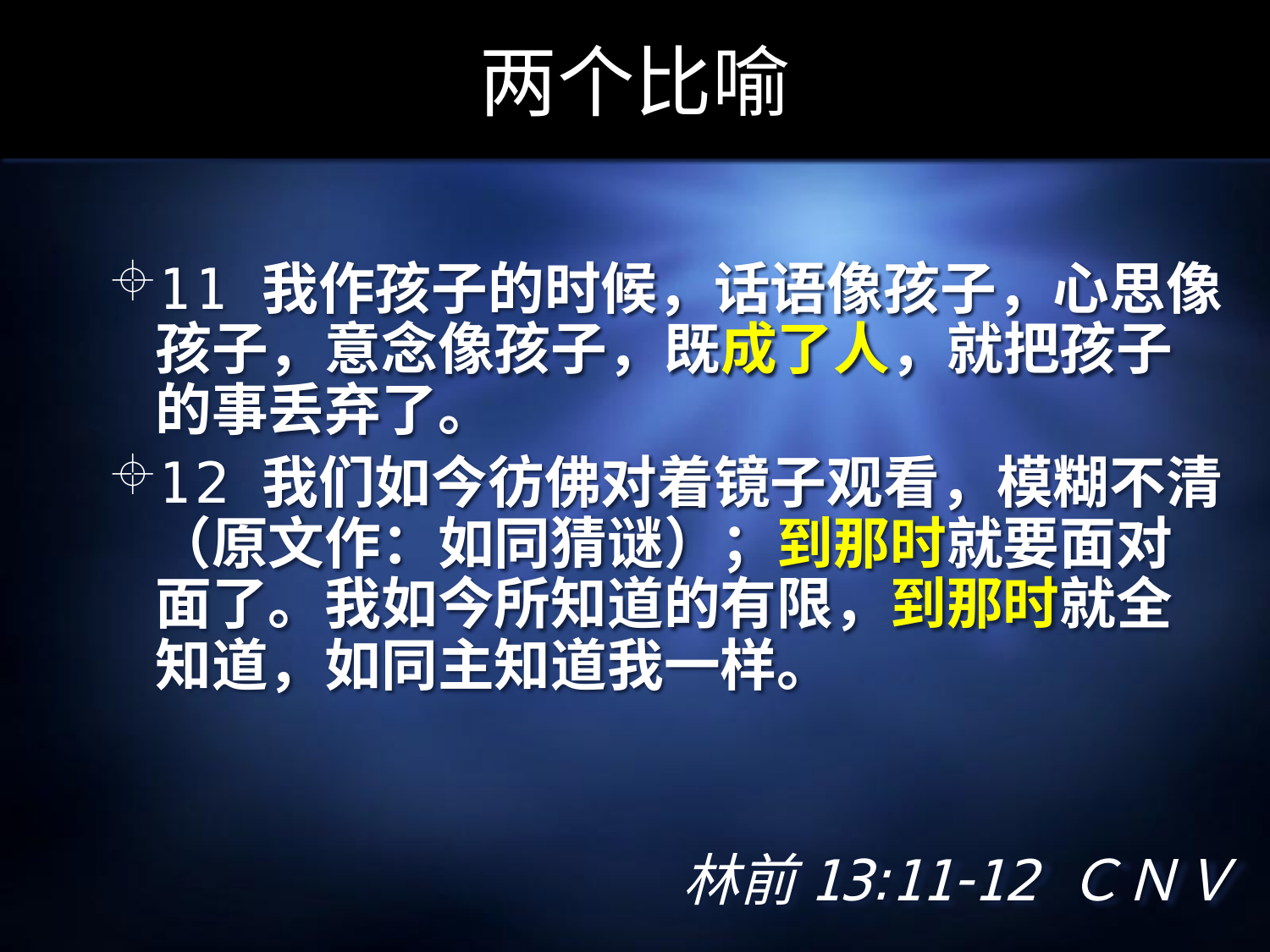

# 两个比喻
11 我作孩子的时候，话语像孩子，心思像孩子，意念像孩子，既成了人，就把孩子的事丢弃了。
12 我们如今彷佛对着镜子观看，模糊不清（原文作：如同猜谜）；到那时就要面对面了。我如今所知道的有限，到那时就全知道，如同主知道我一样。
林前13:11-12 ＣＮＶ